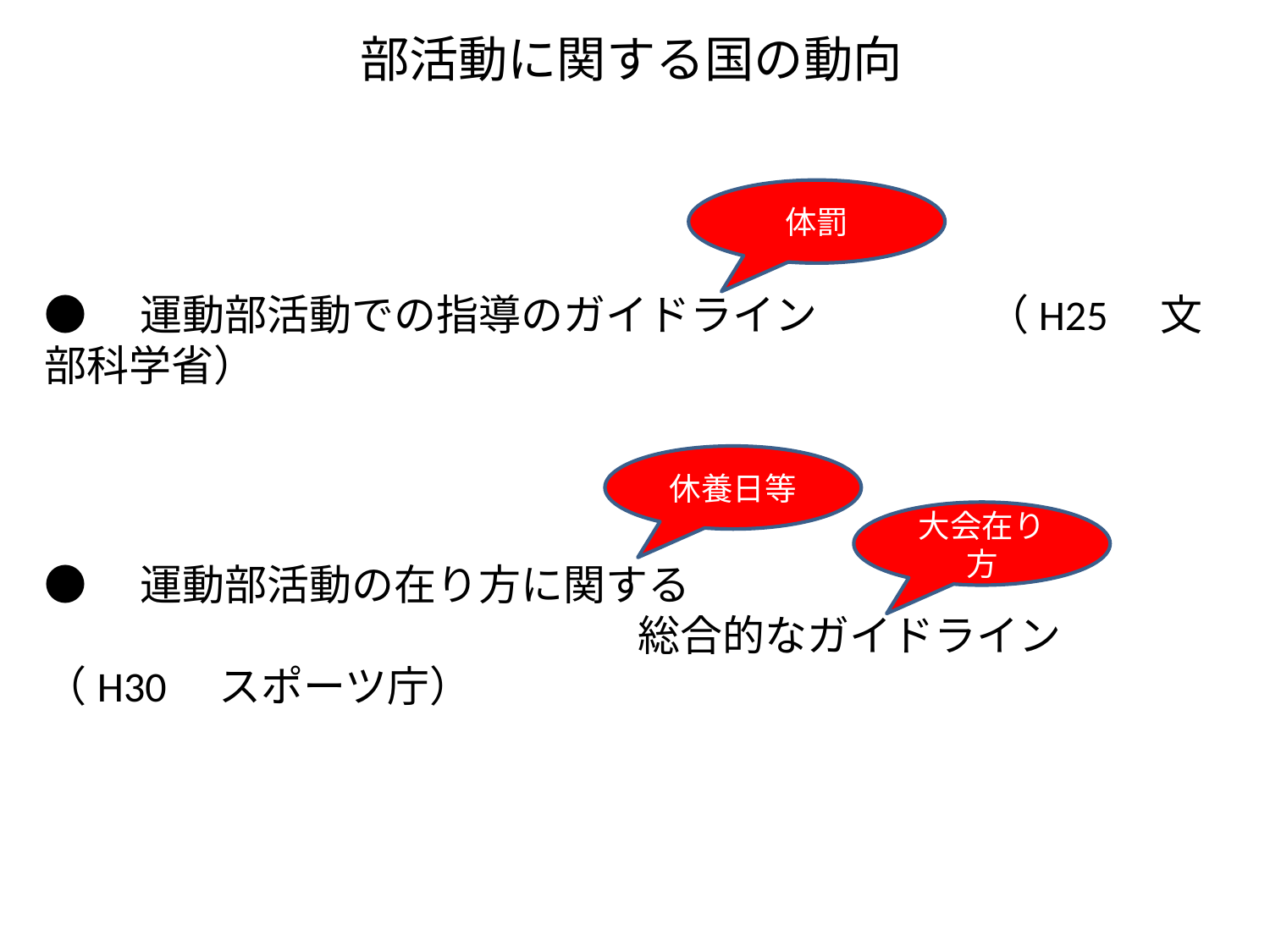

部活動に関する国の動向
体罰
●　運動部活動での指導のガイドライン　　　　（H25　文部科学省）
休養日等
大会在り方
●　運動部活動の在り方に関する
　　　　　　　　　　　　　　総合的なガイドライン　（H30　スポーツ庁）